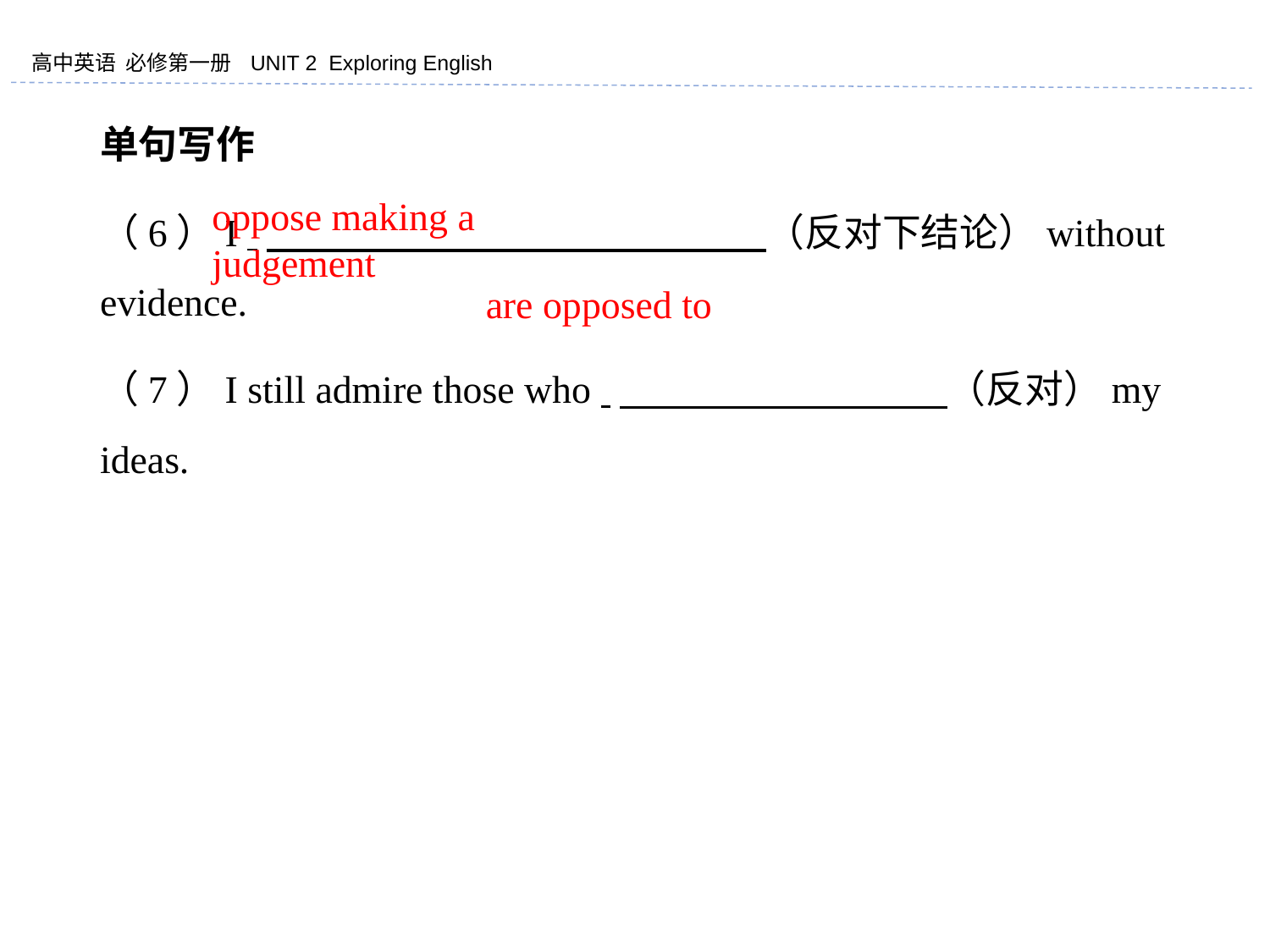

单句写作
（6）I  　　　　  　　　　  　　　　（反对下结论）without evidence.
（7）I still admire those who  　　　　  　　　　（反对）my ideas.

oppose making a judgement
are opposed to